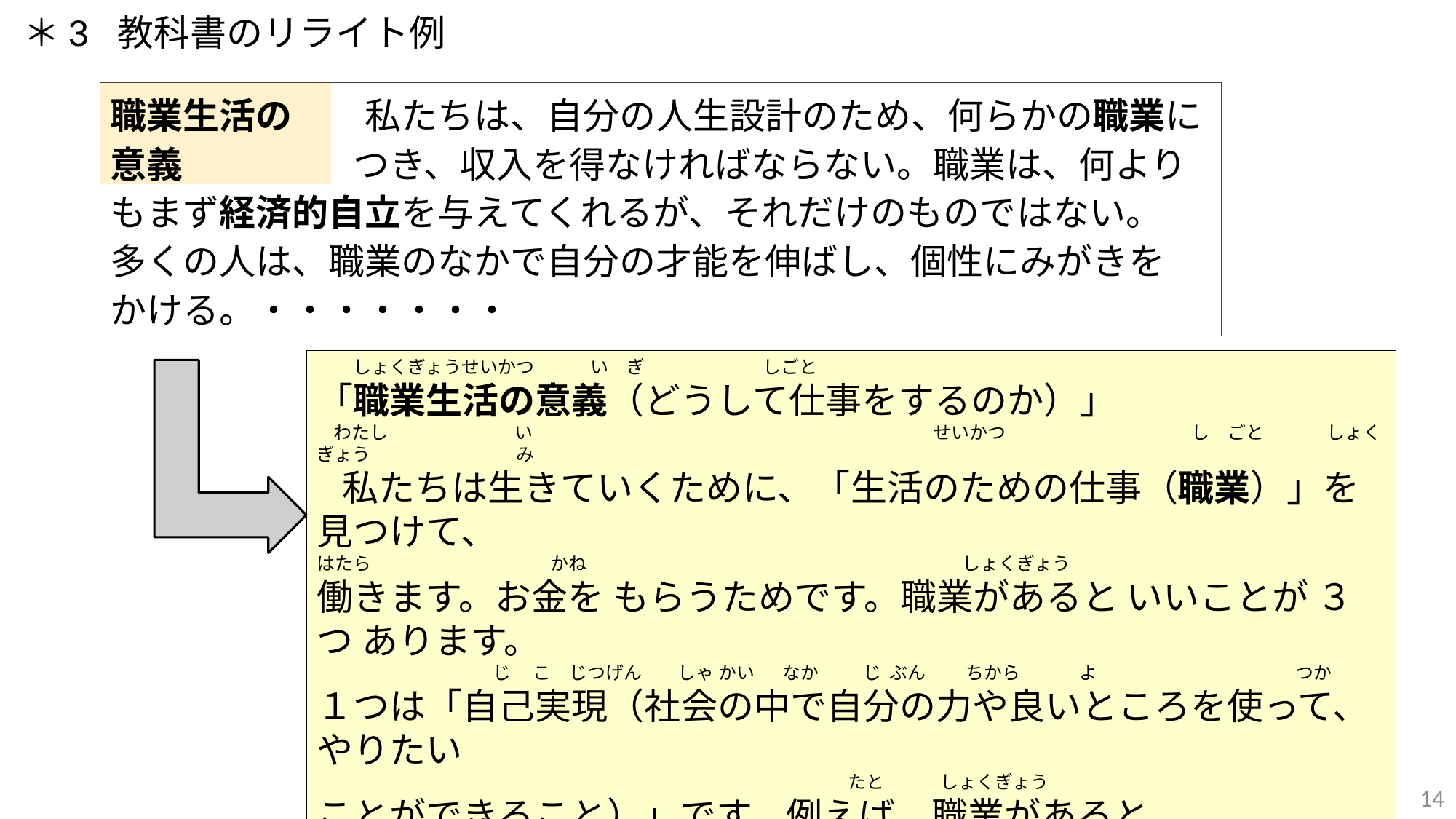

＊3  教科書のリライト例

職業生活の　　私たちは、自分の人生設計のため、何らかの職業に
意義　　　　   つき、収入を得なければならない。職業は、何よりもまず経済的自立を与えてくれるが、それだけのものではない。
多くの人は、職業のなかで自分の才能を伸ばし、個性にみがきを
かける。・・・・・・・
　　しょくぎょうせいかつ　　     い　ぎ                         　しごと
「職業生活の意義（どうして仕事をするのか）」
   わたし　　　　　　　い　　　　　　　　　　　　　　　　　　　　　　せいかつ　　　　　　　　　 　し　ごと　　　  しょく ぎょう　　　　　　　　み
  私たちは生きていくために、「生活のための仕事（職業）」を 見つけて、
はたら　　　　　　　　　    かね　　　　　　　　　　　　　　　　　　　　   しょくぎょう
働きます。お金を もらうためです。職業があると いいことが ３つ あります。
　　　　　　　　　   じ　 こ　じつげん         しゃ かい       なか　 　 じ  ぶん　　 ちから　 　　よ　　　   　　　　　　　 つか
１つは「自己実現（社会の中で自分の力や良いところを使って、やりたい
　　　　　　　　　　　　　　　　　　　　　　　　　　　　　 たと              しょくぎょう
ことができること）」です。例えば、職業があると、
　　　　　 じ　ぶん　　　　　　かね　　　　せいかつ                       けい ざい てき　じりつ
➀ 「自分のお金で生活すること（経済的自立）」が できる ようになります。
② ・・・・・・

14